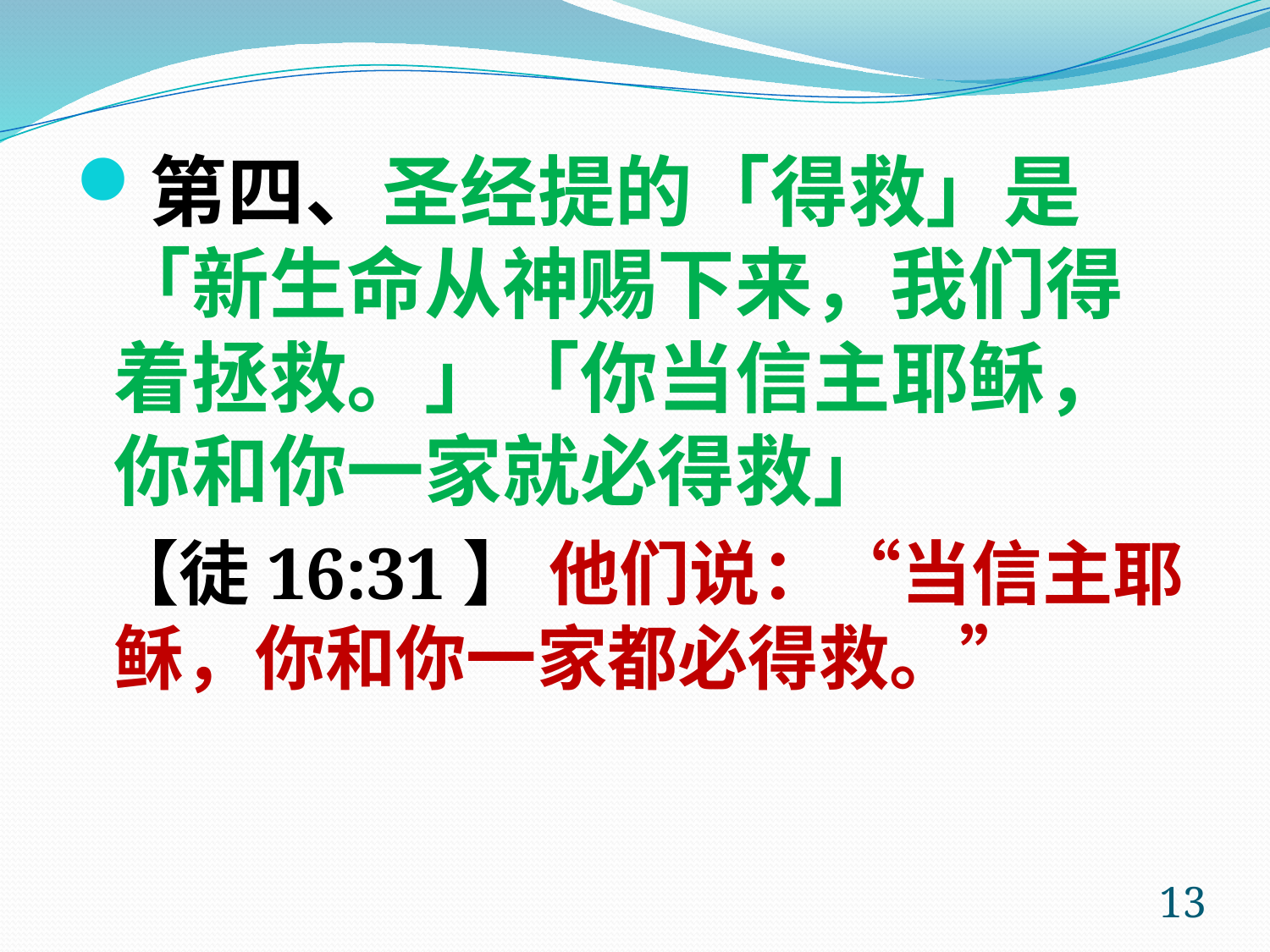

第四、圣经提的「得救」是「新生命从神赐下来，我们得着拯救。」「你当信主耶稣，你和你一家就必得救」
 【徒16:31】 他们说：“当信主耶稣，你和你一家都必得救。”

13